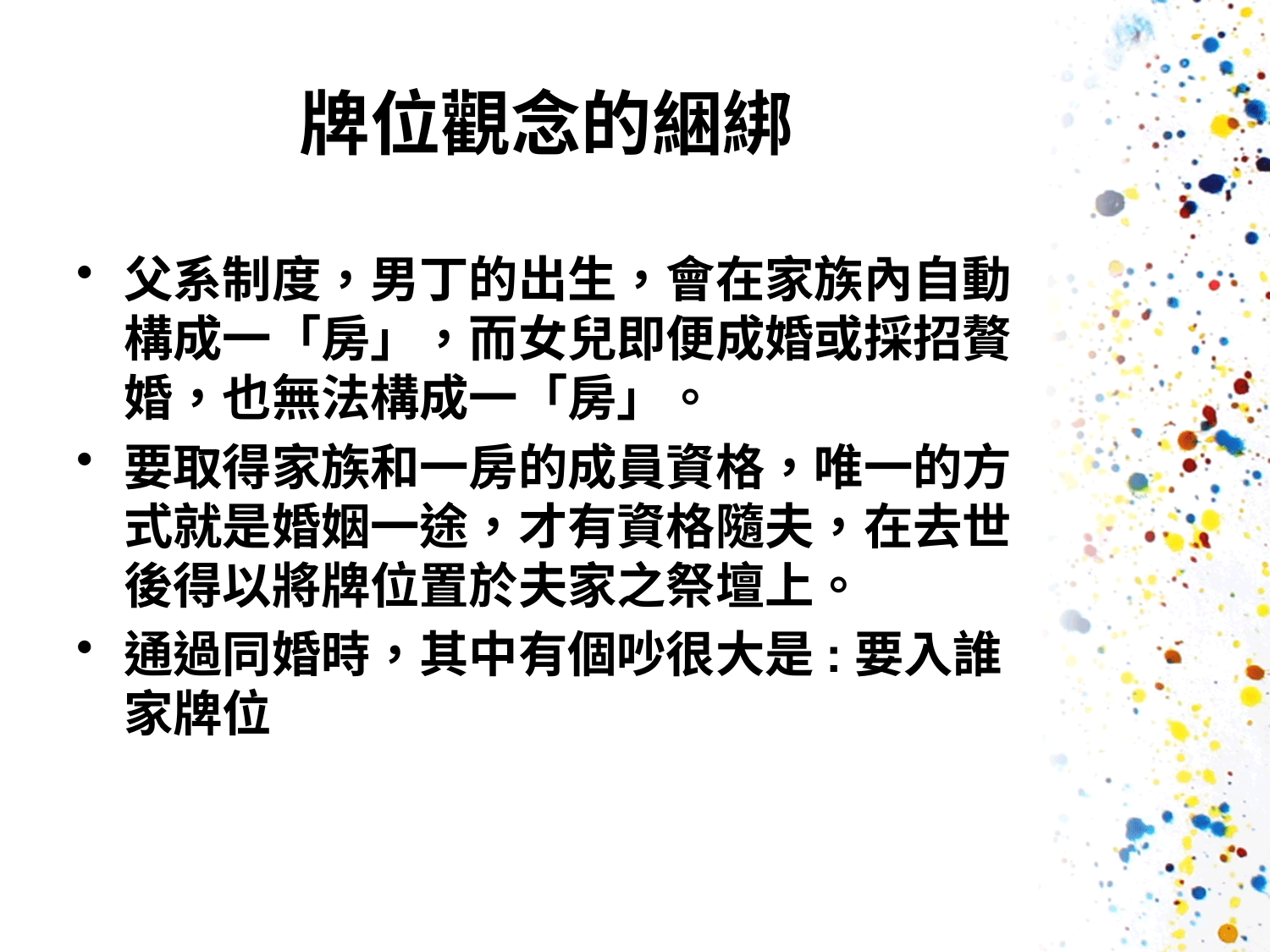

# 牌位觀念的綑綁
父系制度，男丁的出生，會在家族內自動構成一「房」，而女兒即便成婚或採招贅婚，也無法構成一「房」。
要取得家族和一房的成員資格，唯一的方式就是婚姻一途，才有資格隨夫，在去世後得以將牌位置於夫家之祭壇上。
通過同婚時，其中有個吵很大是:要入誰家牌位